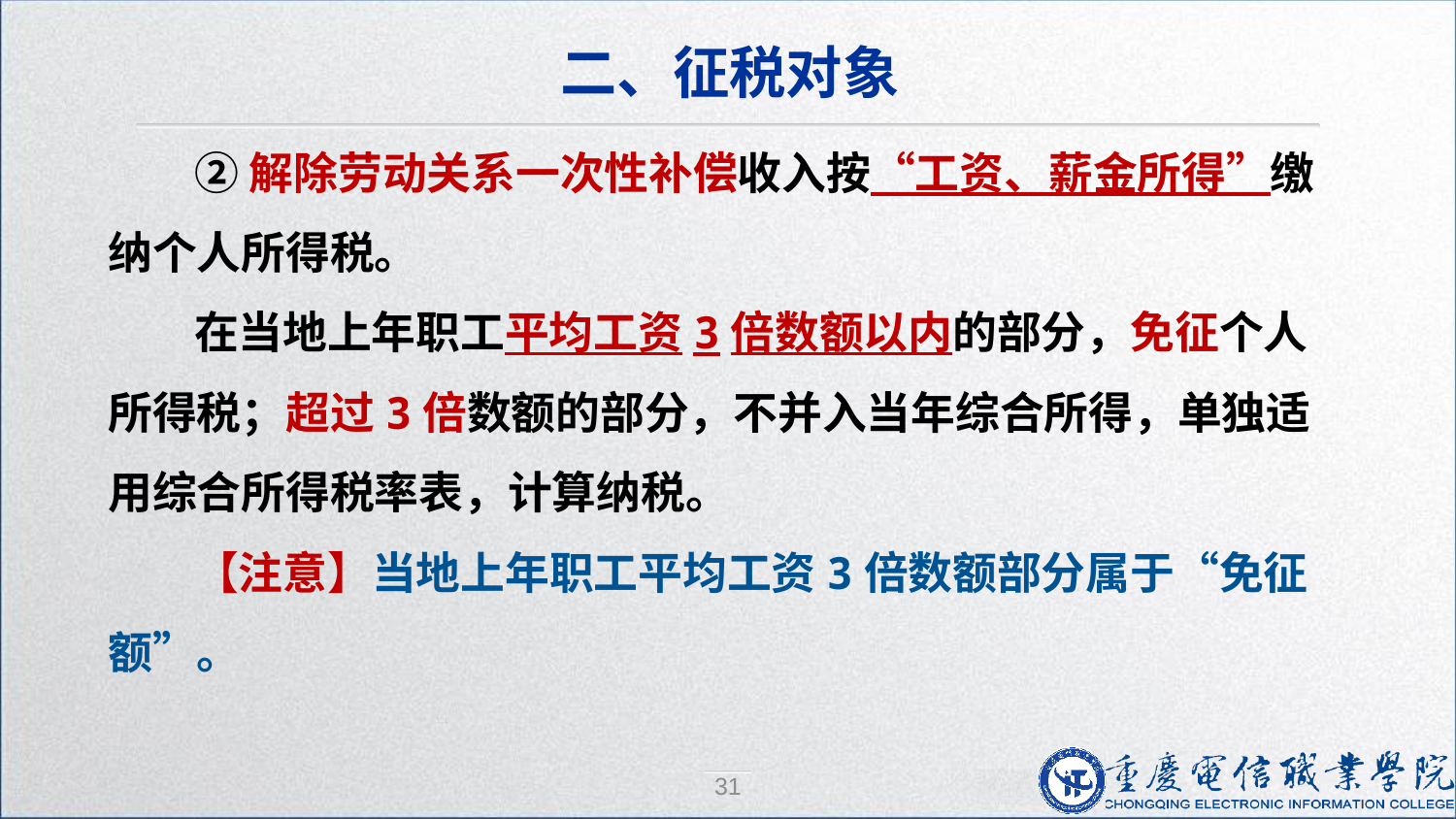

二、征税对象
②解除劳动关系一次性补偿收入按“工资、薪金所得”缴纳个人所得税。
在当地上年职工平均工资3倍数额以内的部分，免征个人所得税；超过3倍数额的部分，不并入当年综合所得，单独适用综合所得税率表，计算纳税。
【注意】当地上年职工平均工资3倍数额部分属于“免征额”。
31